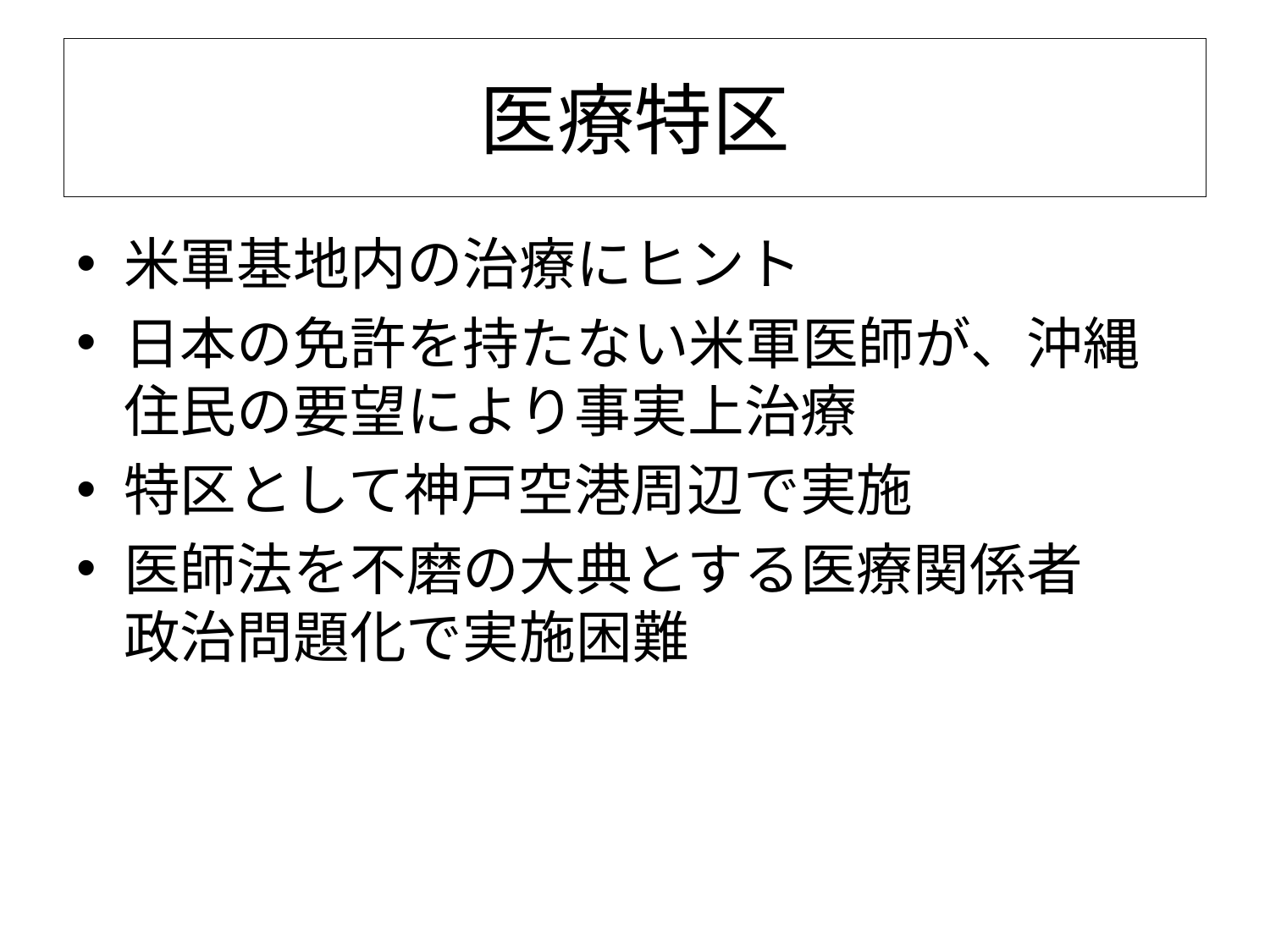

# 医療特区
米軍基地内の治療にヒント
日本の免許を持たない米軍医師が、沖縄住民の要望により事実上治療
特区として神戸空港周辺で実施
医師法を不磨の大典とする医療関係者　政治問題化で実施困難